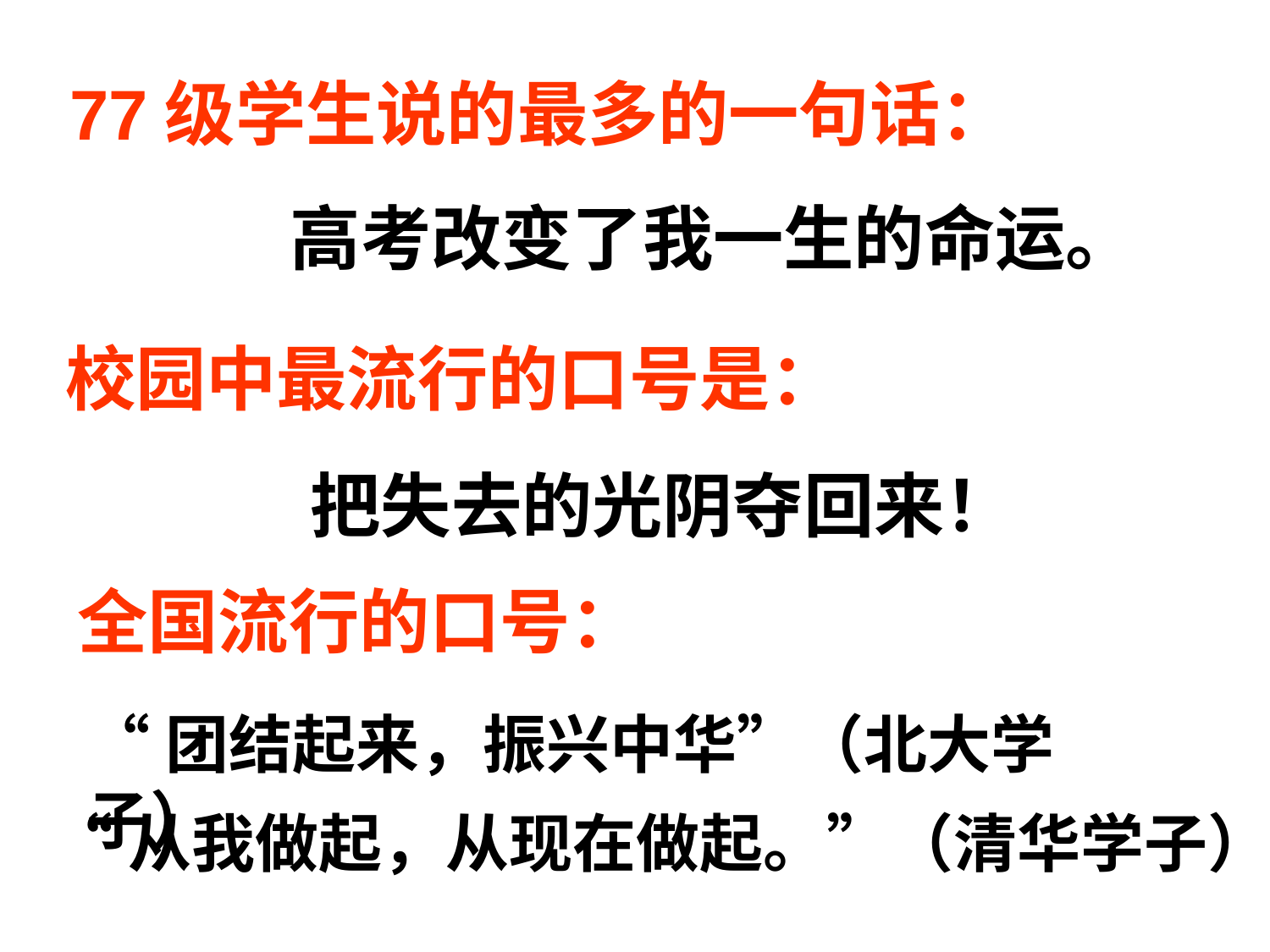

77级学生说的最多的一句话：

高考改变了我一生的命运。
校园中最流行的口号是：
把失去的光阴夺回来！
全国流行的口号：
“团结起来，振兴中华”（北大学子）
“从我做起，从现在做起。”（清华学子）